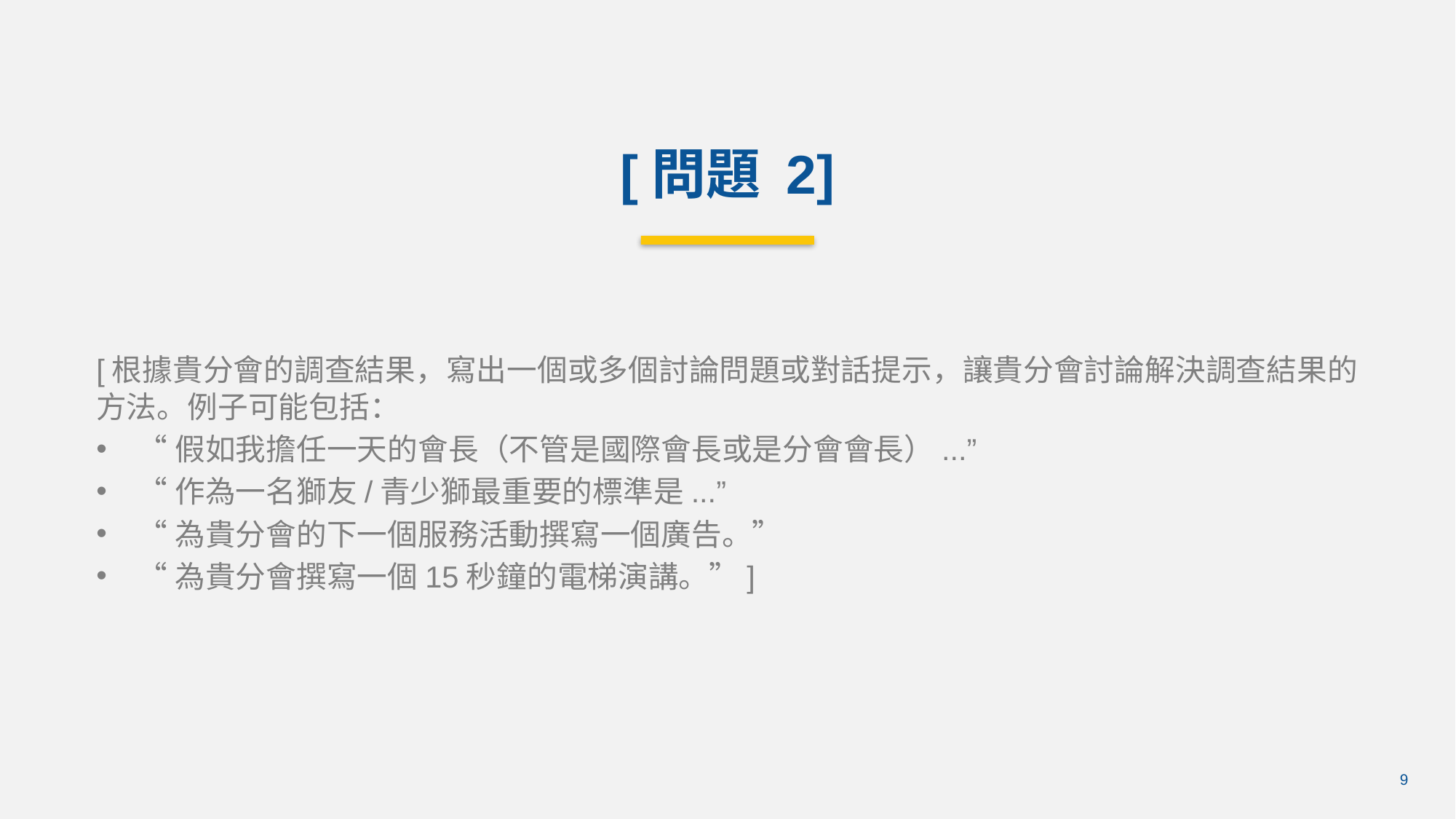

[問題 2]
[根據貴分會的調查結果，寫出一個或多個討論問題或對話提示，讓貴分會討論解決調查結果的方法。例子可能包括：
“假如我擔任一天的會長（不管是國際會長或是分會會長）...”
“作為一名獅友/青少獅最重要的標準是...”
“為貴分會的下一個服務活動撰寫一個廣告。”
“為貴分會撰寫一個15秒鐘的電梯演講。”]